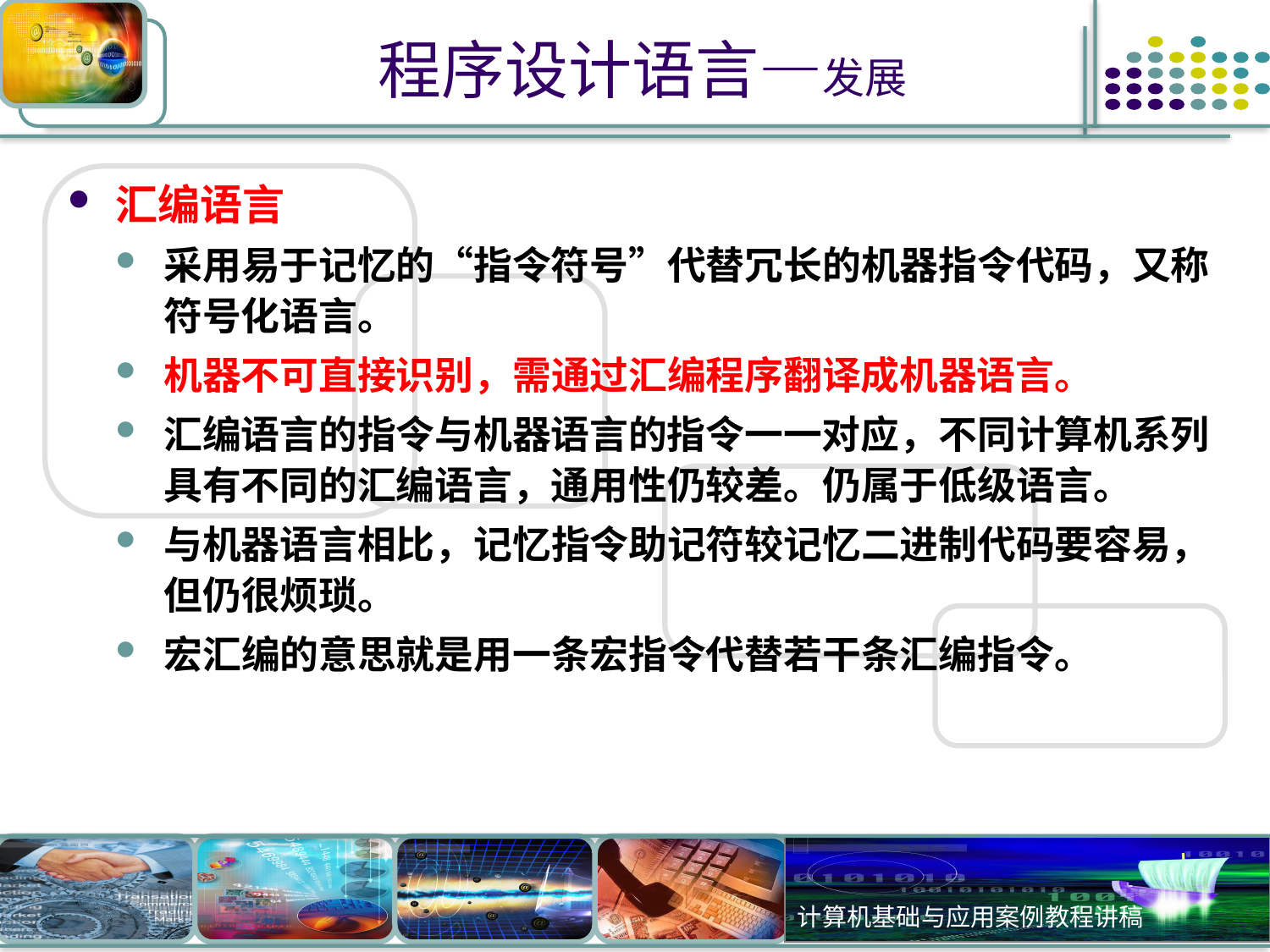

# 程序设计语言—发展
汇编语言
采用易于记忆的“指令符号”代替冗长的机器指令代码，又称符号化语言。
机器不可直接识别，需通过汇编程序翻译成机器语言。
汇编语言的指令与机器语言的指令一一对应，不同计算机系列具有不同的汇编语言，通用性仍较差。仍属于低级语言。
与机器语言相比，记忆指令助记符较记忆二进制代码要容易，但仍很烦琐。
宏汇编的意思就是用一条宏指令代替若干条汇编指令。